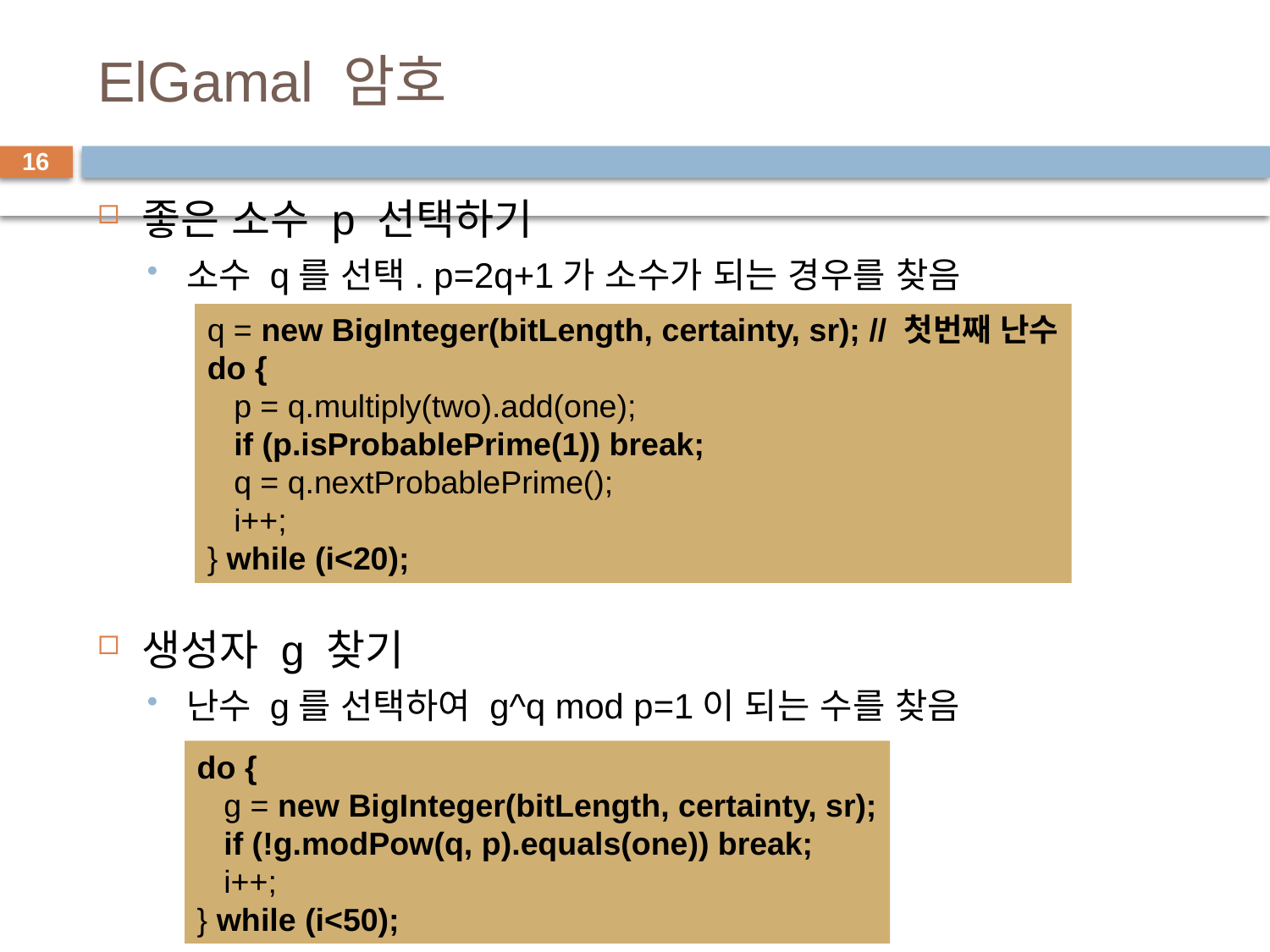

# ElGamal 암호
16
좋은 소수 p 선택하기
소수 q를 선택. p=2q+1가 소수가 되는 경우를 찾음

생성자 g 찾기
난수 g를 선택하여 g^q mod p=1이 되는 수를 찾음
q = new BigInteger(bitLength, certainty, sr); // 첫번째 난수
do {
   p = q.multiply(two).add(one);
   if (p.isProbablePrime(1)) break;
   q = q.nextProbablePrime();
   i++;
} while (i<20);
do {
   g = new BigInteger(bitLength, certainty, sr);
   if (!g.modPow(q, p).equals(one)) break;
   i++;
} while (i<50);